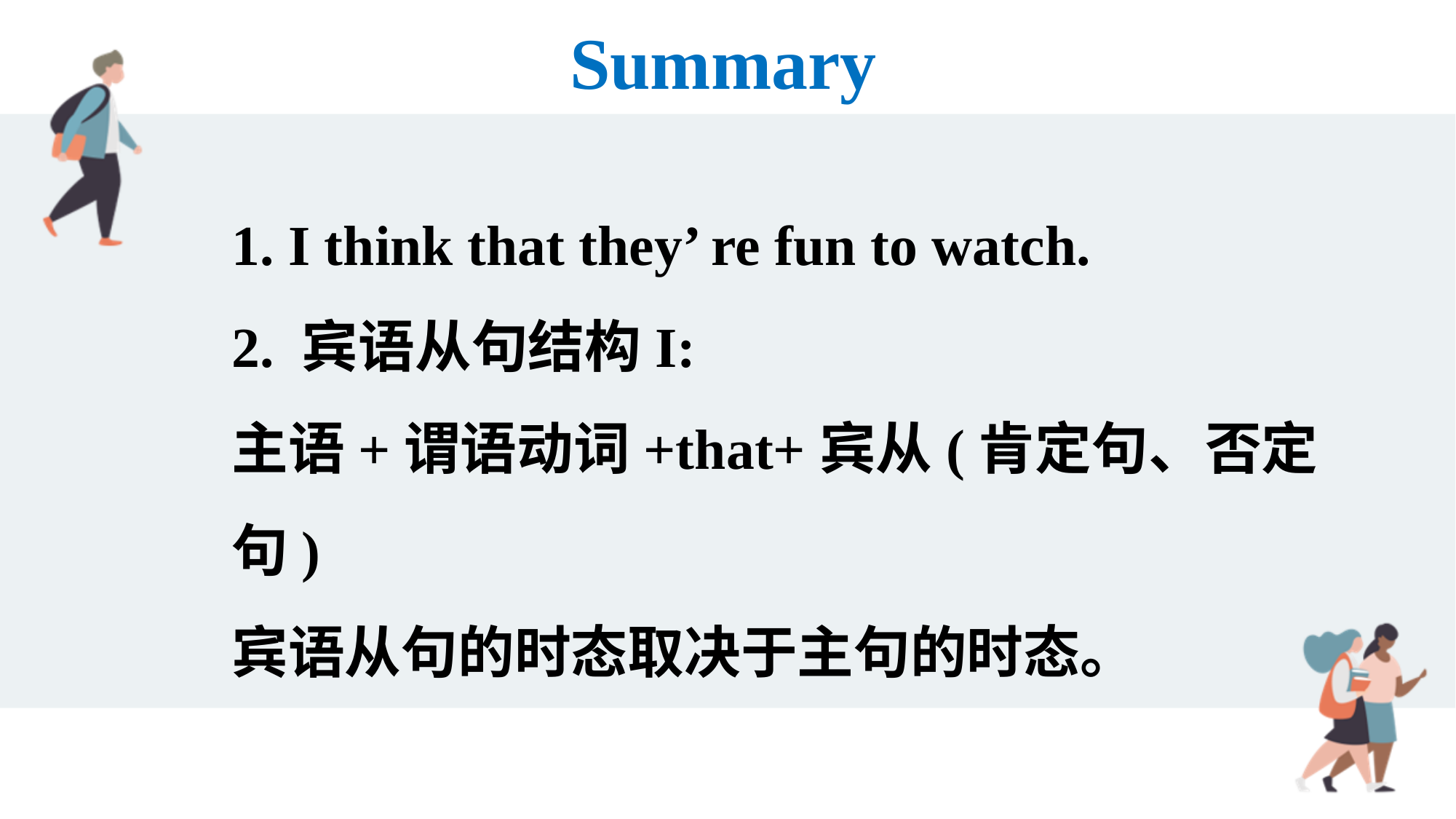

Summary
1. I think that they’ re fun to watch.
2. 宾语从句结构I:
主语+谓语动词+that+宾从(肯定句、否定句)
宾语从句的时态取决于主句的时态。